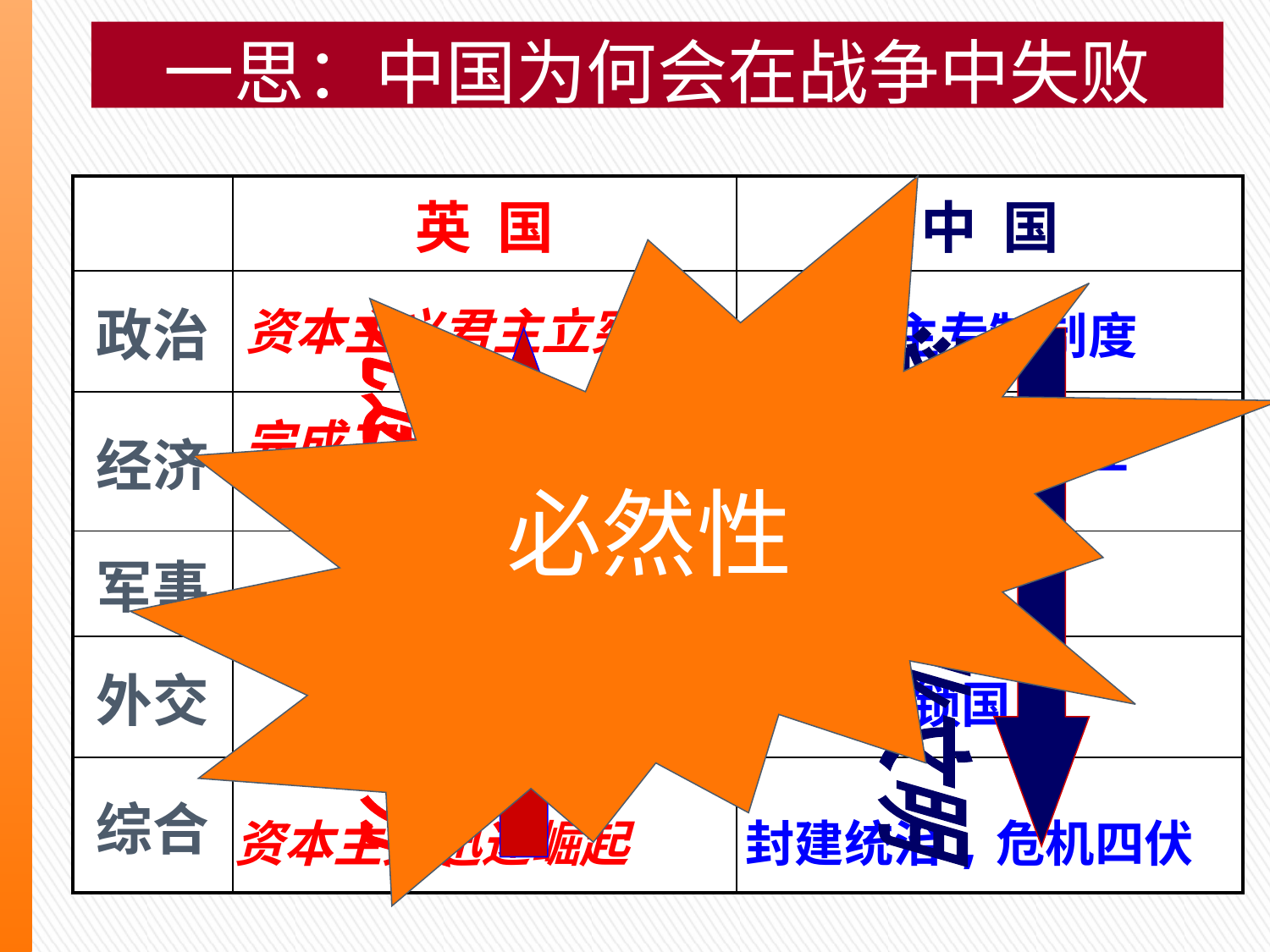

一思：中国为何会在战争中失败
|  | 英 国 | 中 国 |
| --- | --- | --- |
| 政治 |  |  |
| 经济 |  |  |
| 军事 |  |  |
| 外交 |  |  |
| 综合 |  |  |

资本主义君主立宪制
封建君主专制制度

先进的工业文明

落后的农业文明
完成工业革命资本主义经济
自给自足自然经济
必然性
船坚炮利
    装备落后
     闭关锁国
殖民扩张
资本主义迅速崛起
封建统治,危机四伏